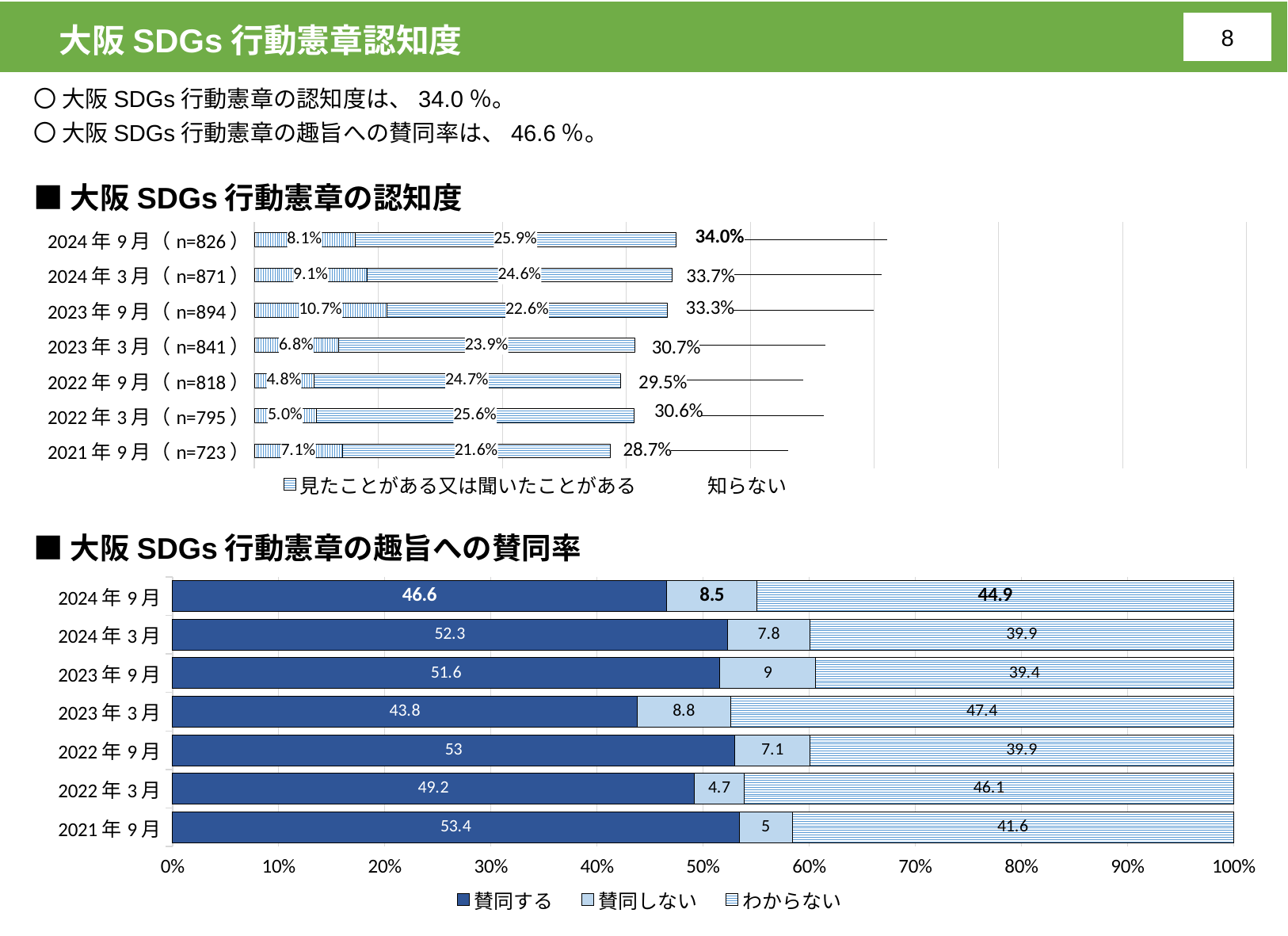

大阪SDGs行動憲章認知度
8
〇 大阪SDGs行動憲章の認知度は、34.0％。
〇 大阪SDGs行動憲章の趣旨への賛同率は、46.6％。
■大阪SDGs行動憲章の認知度

### Chart

| Category | 知っている | 見たことがある又は聞いたことがある | 知らない |
|---|---|---|---|
| 2021年9月（n=723） | 7.1 | 21.6 | 28.700000000000003 |
| 2022年3月（n=795） | 5.0 | 25.6 | 30.6 |
| 2022年9月（n=818） | 4.8 | 24.7 | 29.5 |
| 2023年3月（n=841） | 6.777645659928656 | 23.900118906064208 | 30.677764565992863 |
| 2023年9月（n=894） | 10.7 | 22.6 | 33.3 |
| 2024年3月（n=871） | 9.1 | 24.6 | 33.7 |
| 2024年9月（n=826） | 8.111380145278451 | 25.907990314769975 | 34.01937046004843 |
■大阪SDGs行動憲章の趣旨への賛同率

### Chart

| Category | 賛同する | 賛同しない | わからない |
|---|---|---|---|
| 2021年9月 | 53.4 | 5.0 | 41.6 |
| 2022年3月 | 49.2 | 4.7 | 46.1 |
| 2022年9月 | 53.0 | 7.1 | 39.9 |
| 2023年3月 | 43.8 | 8.8 | 47.4 |
| 2023年9月 | 51.6 | 9.0 | 39.4 |
| 2024年3月 | 52.3 | 7.8 | 39.9 |
| 2024年9月 | 46.6 | 8.5 | 44.9 |